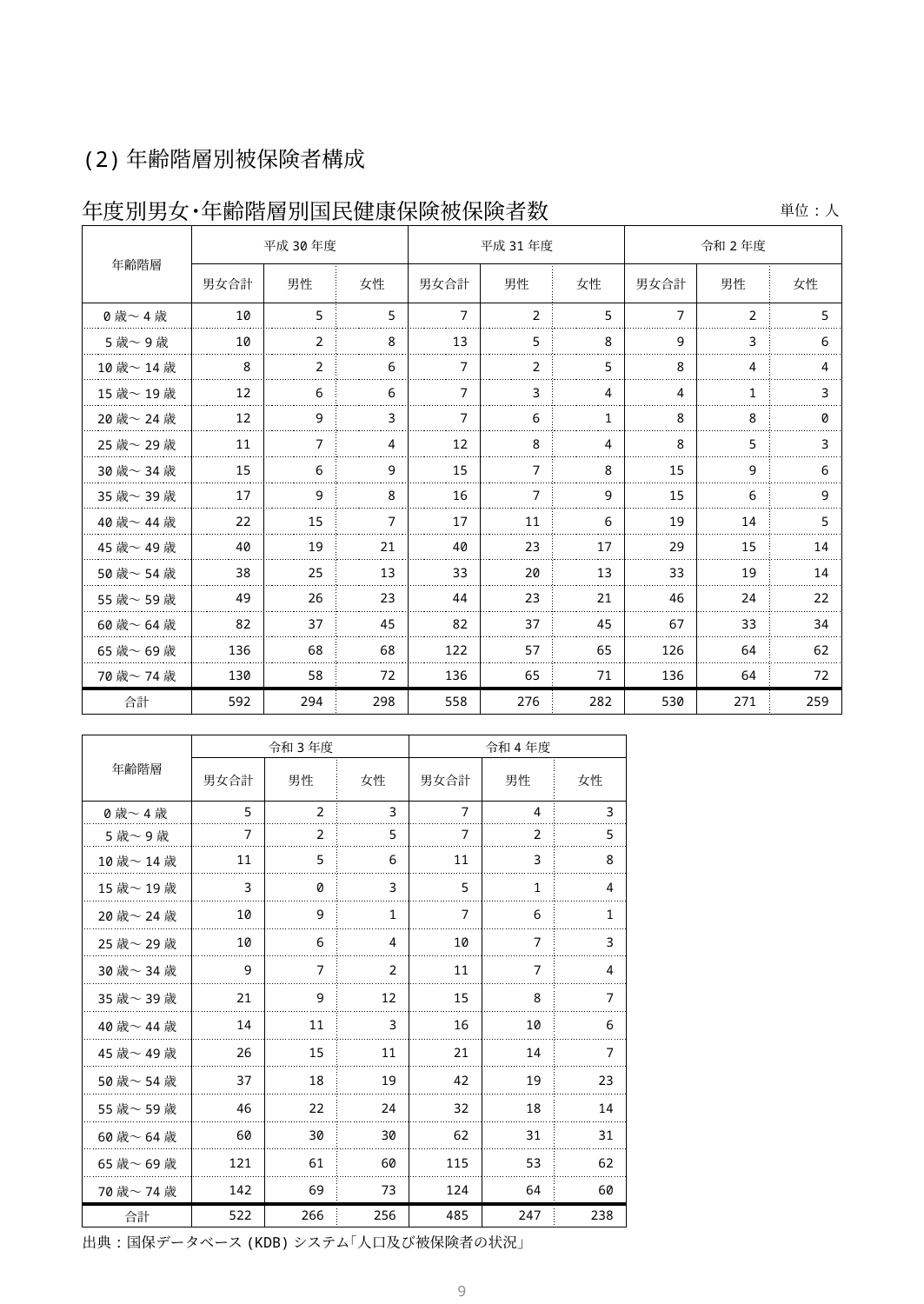

(2)年齢階層別被保険者構成

年度別男女･年齢階層別国民健康保険被保険者数
単位:人
| 年齢階層 | 平成30年度 |  |  | 平成31年度 |  |  | 令和2年度 |  |  |
| --- | --- | --- | --- | --- | --- | --- | --- | --- | --- |
|  | 男女合計 | 男性 | 女性 | 男女合計 | 男性 | 女性 | 男女合計 | 男性 | 女性 |
| 0歳～4歳 | 10 | 5 | 5 | 7 | 2 | 5 | 7 | 2 | 5 |
| 5歳～9歳 | 10 | 2 | 8 | 13 | 5 | 8 | 9 | 3 | 6 |
| 10歳～14歳 | 8 | 2 | 6 | 7 | 2 | 5 | 8 | 4 | 4 |
| 15歳～19歳 | 12 | 6 | 6 | 7 | 3 | 4 | 4 | 1 | 3 |
| 20歳～24歳 | 12 | 9 | 3 | 7 | 6 | 1 | 8 | 8 | 0 |
| 25歳～29歳 | 11 | 7 | 4 | 12 | 8 | 4 | 8 | 5 | 3 |
| 30歳～34歳 | 15 | 6 | 9 | 15 | 7 | 8 | 15 | 9 | 6 |
| 35歳～39歳 | 17 | 9 | 8 | 16 | 7 | 9 | 15 | 6 | 9 |
| 40歳～44歳 | 22 | 15 | 7 | 17 | 11 | 6 | 19 | 14 | 5 |
| 45歳～49歳 | 40 | 19 | 21 | 40 | 23 | 17 | 29 | 15 | 14 |
| 50歳～54歳 | 38 | 25 | 13 | 33 | 20 | 13 | 33 | 19 | 14 |
| 55歳～59歳 | 49 | 26 | 23 | 44 | 23 | 21 | 46 | 24 | 22 |
| 60歳～64歳 | 82 | 37 | 45 | 82 | 37 | 45 | 67 | 33 | 34 |
| 65歳～69歳 | 136 | 68 | 68 | 122 | 57 | 65 | 126 | 64 | 62 |
| 70歳～74歳 | 130 | 58 | 72 | 136 | 65 | 71 | 136 | 64 | 72 |
| 合計 | 592 | 294 | 298 | 558 | 276 | 282 | 530 | 271 | 259 |
| 年齢階層 | 令和3年度 |  |  | 令和4年度 |  |  |
| --- | --- | --- | --- | --- | --- | --- |
|  | 男女合計 | 男性 | 女性 | 男女合計 | 男性 | 女性 |
| 0歳～4歳 | 5 | 2 | 3 | 7 | 4 | 3 |
| 5歳～9歳 | 7 | 2 | 5 | 7 | 2 | 5 |
| 10歳～14歳 | 11 | 5 | 6 | 11 | 3 | 8 |
| 15歳～19歳 | 3 | 0 | 3 | 5 | 1 | 4 |
| 20歳～24歳 | 10 | 9 | 1 | 7 | 6 | 1 |
| 25歳～29歳 | 10 | 6 | 4 | 10 | 7 | 3 |
| 30歳～34歳 | 9 | 7 | 2 | 11 | 7 | 4 |
| 35歳～39歳 | 21 | 9 | 12 | 15 | 8 | 7 |
| 40歳～44歳 | 14 | 11 | 3 | 16 | 10 | 6 |
| 45歳～49歳 | 26 | 15 | 11 | 21 | 14 | 7 |
| 50歳～54歳 | 37 | 18 | 19 | 42 | 19 | 23 |
| 55歳～59歳 | 46 | 22 | 24 | 32 | 18 | 14 |
| 60歳～64歳 | 60 | 30 | 30 | 62 | 31 | 31 |
| 65歳～69歳 | 121 | 61 | 60 | 115 | 53 | 62 |
| 70歳～74歳 | 142 | 69 | 73 | 124 | 64 | 60 |
| 合計 | 522 | 266 | 256 | 485 | 247 | 238 |
出典:国保データベース(KDB)システム｢人口及び被保険者の状況｣
9